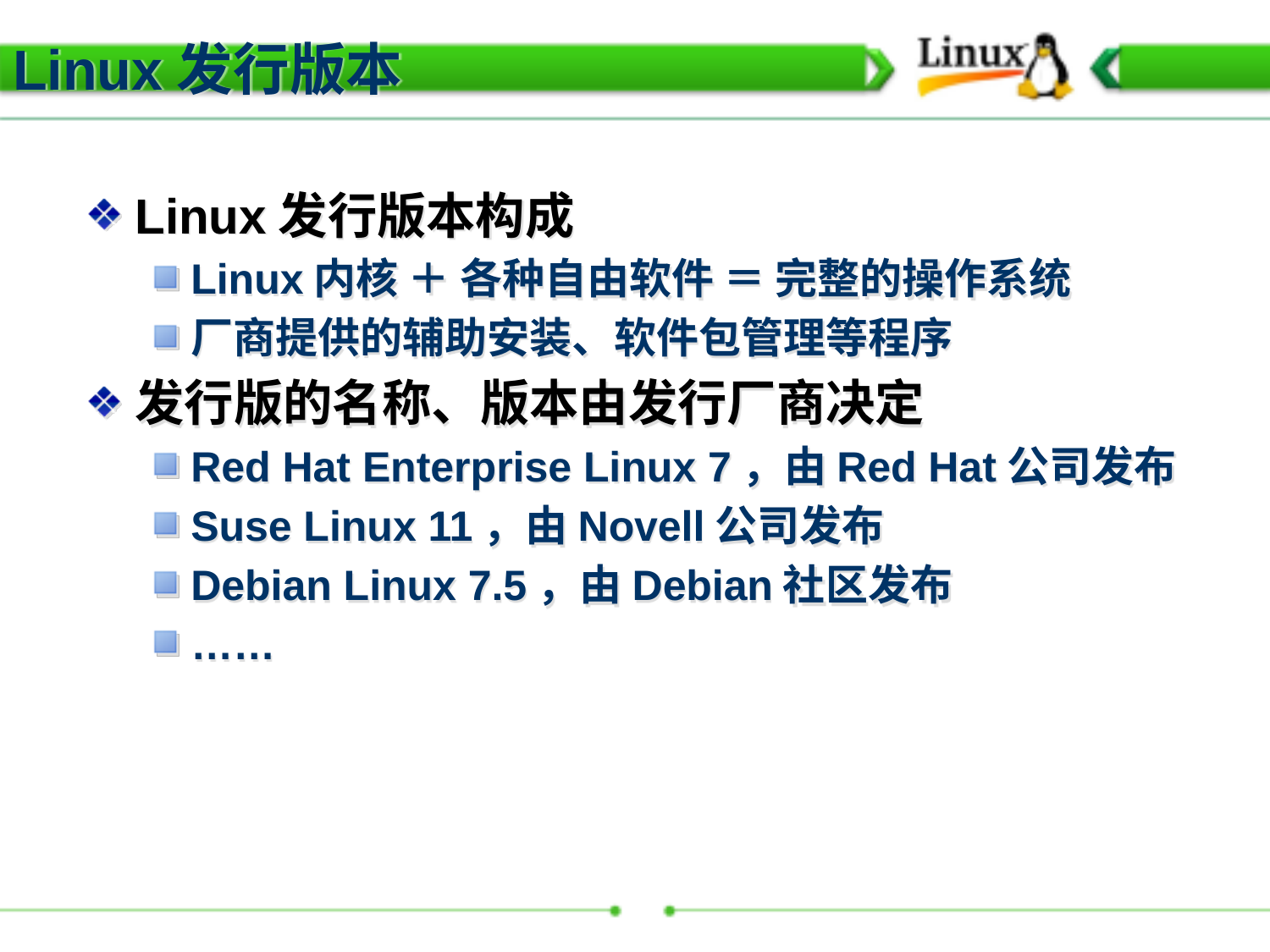

Linux发行版本
Linux发行版本构成
Linux内核 ＋ 各种自由软件 ＝ 完整的操作系统
厂商提供的辅助安装、软件包管理等程序
发行版的名称、版本由发行厂商决定
Red Hat Enterprise Linux 7，由Red Hat公司发布
Suse Linux 11，由Novell公司发布
Debian Linux 7.5，由Debian社区发布
……
10